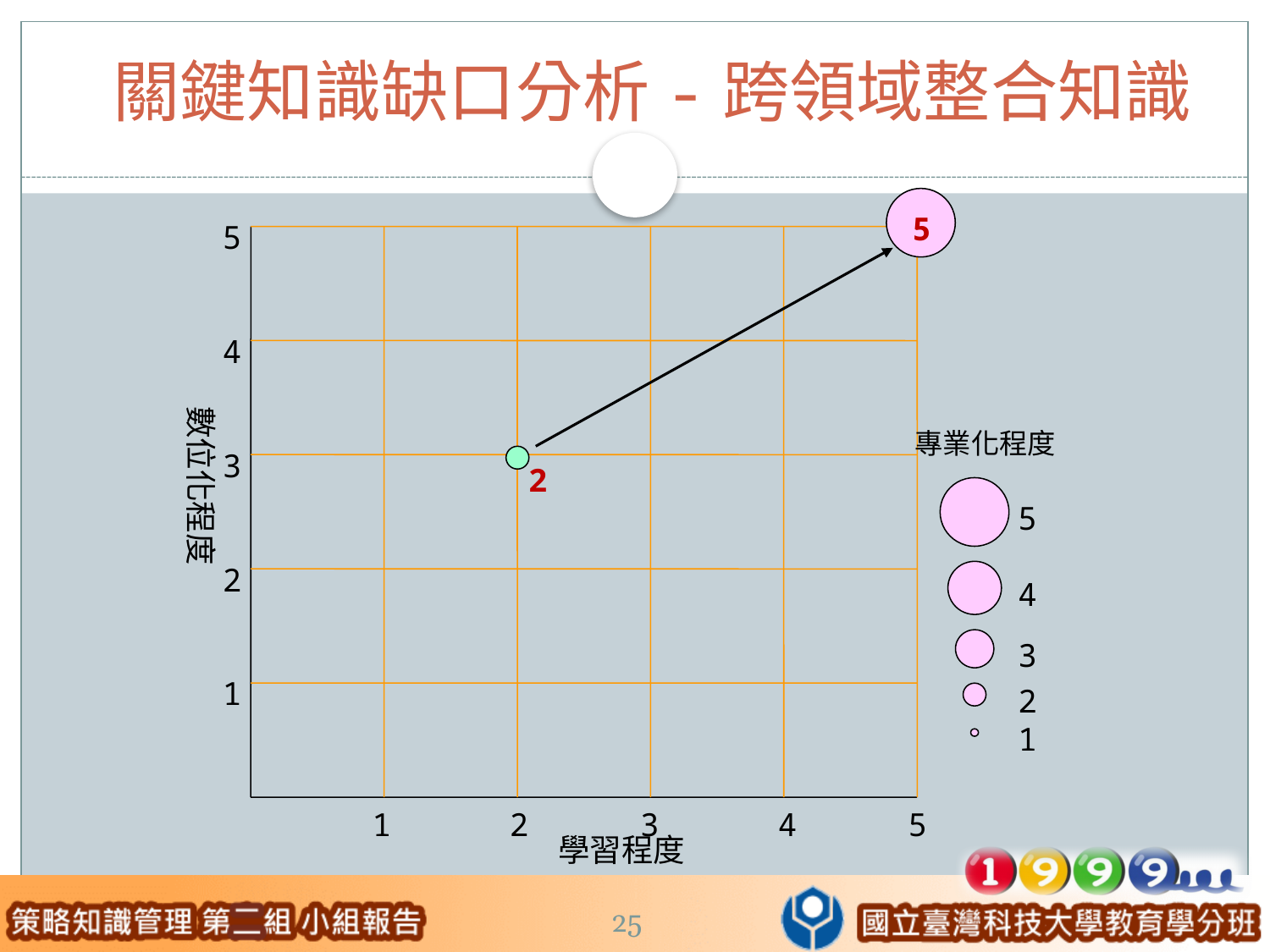

# 關鍵知識缺口分析-跨領域整合知識

5
5

4

數位化程度
專業化程度
3

2

5
2

4

3
1
2

1

1
2
3
4
5
學習程度
25